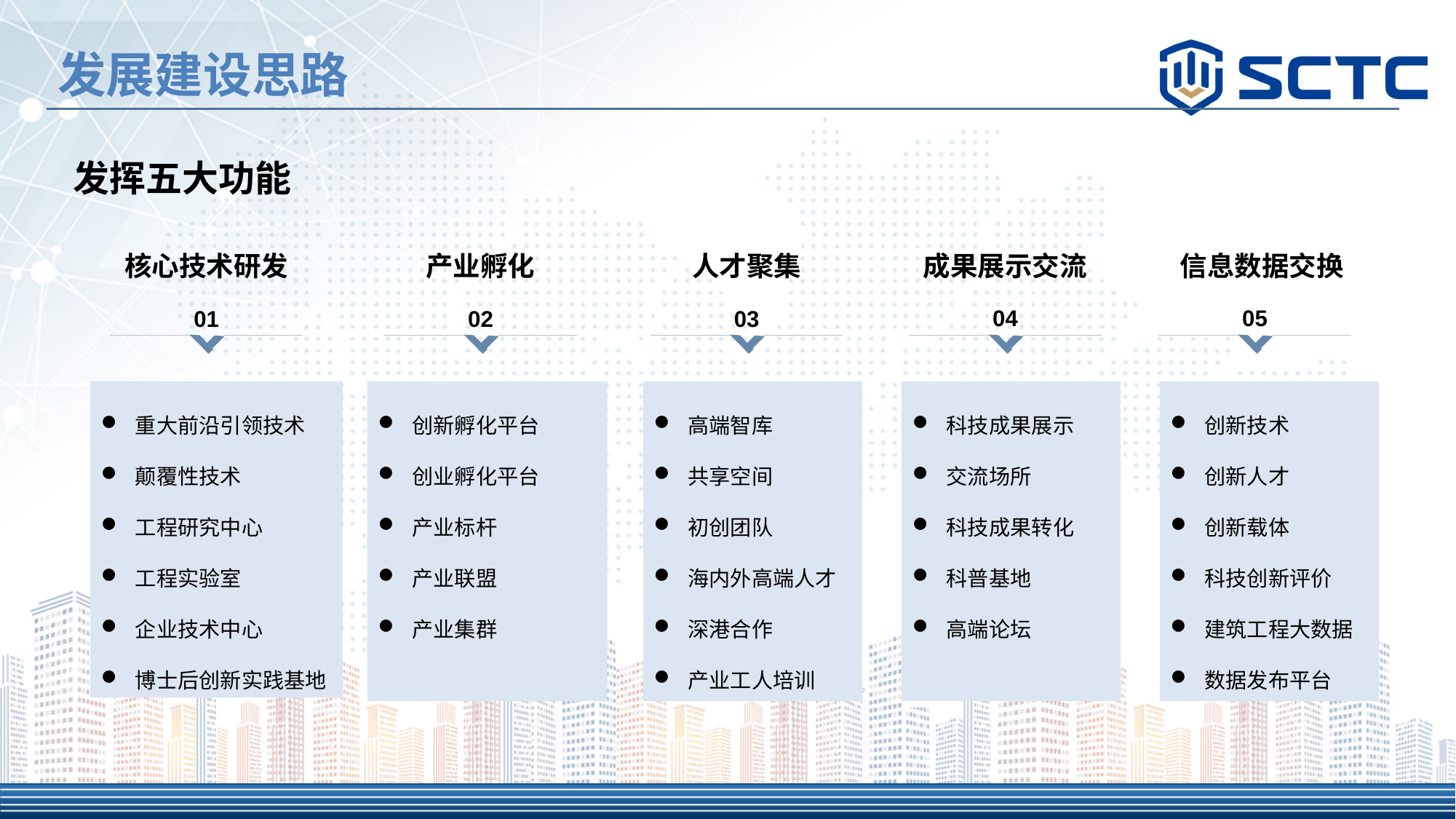

发展建设思路
发挥五大功能
核心技术研发
01

产业孵化
02

人才聚集
03

成果展示交流
04

信息数据交换
05

重大前沿引领技术
颠覆性技术
工程研究中心
工程实验室
企业技术中心
博士后创新实践基地
创新孵化平台
创业孵化平台
产业标杆
产业联盟
产业集群
高端智库
共享空间
初创团队
海内外高端人才
深港合作
产业工人培训
科技成果展示
交流场所
科技成果转化
科普基地
高端论坛
创新技术
创新人才
创新载体
科技创新评价
建筑工程大数据
数据发布平台

9